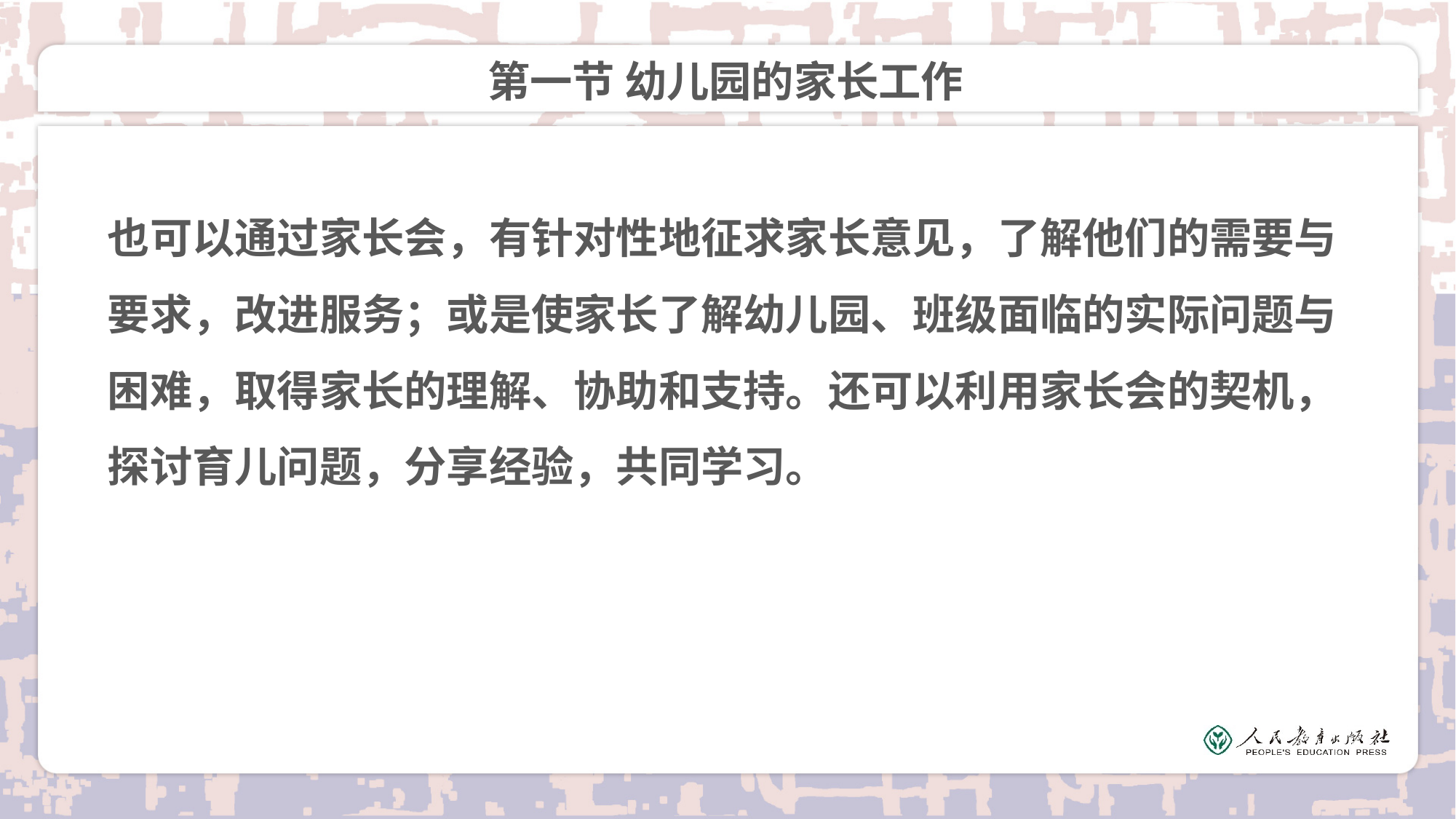

# 第一节 幼儿园的家长工作
也可以通过家长会，有针对性地征求家长意见，了解他们的需要与要求，改进服务；或是使家长了解幼儿园、班级面临的实际问题与困难，取得家长的理解、协助和支持。还可以利用家长会的契机，探讨育儿问题，分享经验，共同学习。